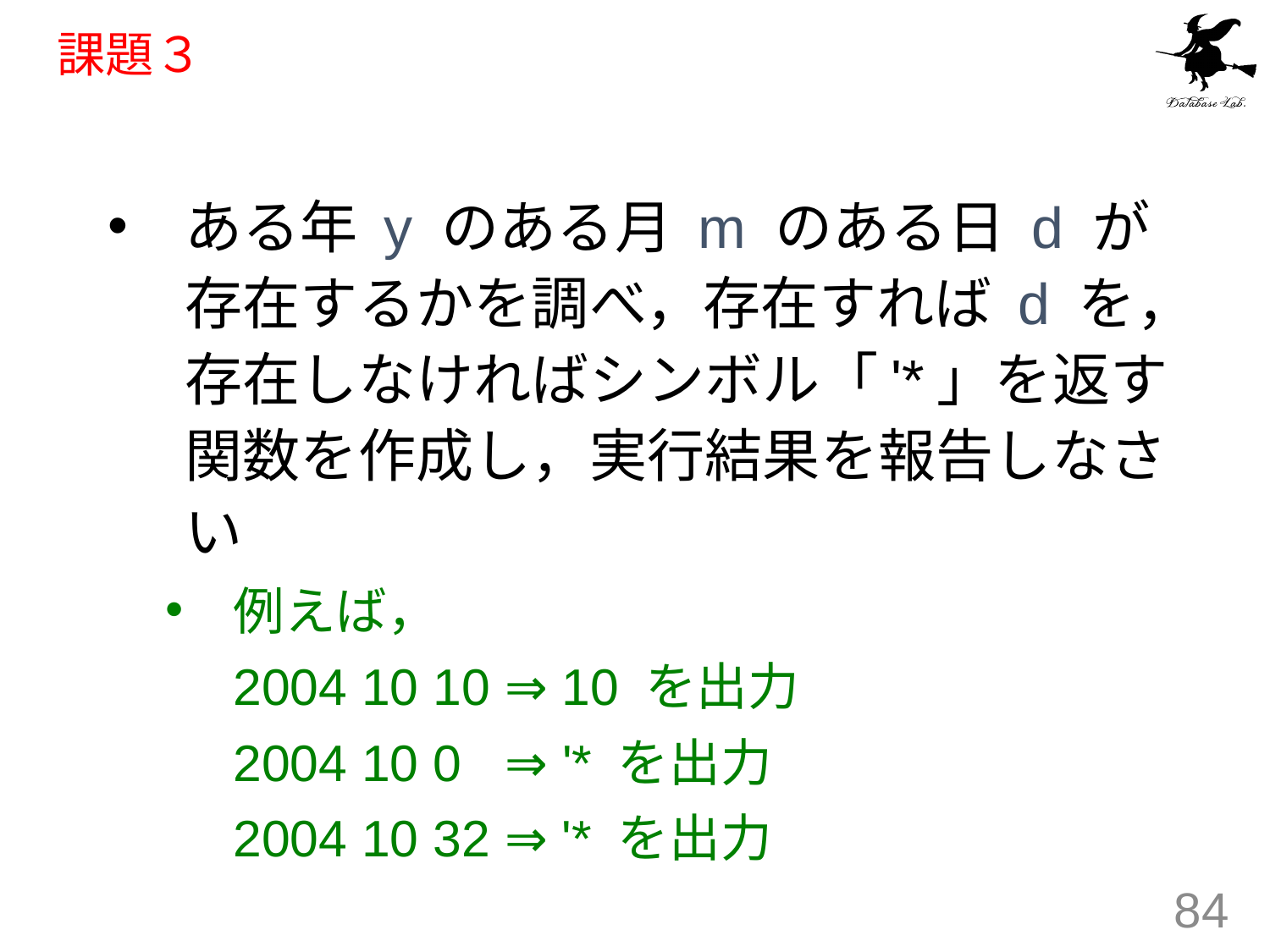

# 課題３
ある年 y のある月 m のある日 d が存在するかを調べ，存在すれば d を，存在しなければシンボル「'*」を返す関数を作成し，実行結果を報告しなさい
例えば，
	2004 10 10 ⇒ 10 を出力
	2004 10 0   ⇒ '* を出力
	2004 10 32 ⇒ '* を出力
84